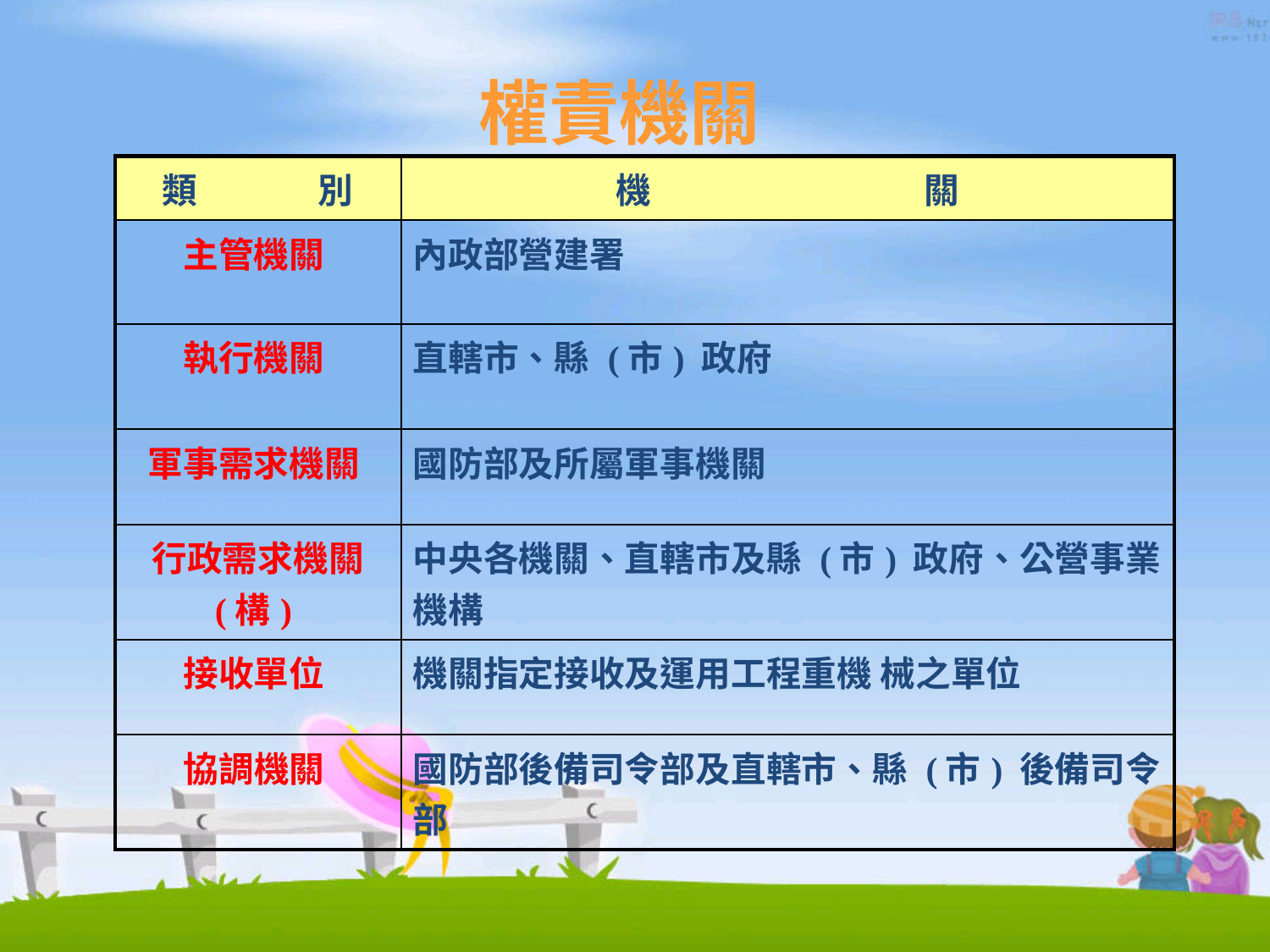

# 權責機關
| 類 別 | 機 關 |
| --- | --- |
| 主管機關 | 內政部營建署 |
| 執行機關 | 直轄市、縣 (市) 政府 |
| 軍事需求機關 | 國防部及所屬軍事機關 |
| 行政需求機關 (構) | 中央各機關、直轄市及縣 (市) 政府、公營事業機構 |
| 接收單位 | 機關指定接收及運用工程重機 械之單位 |
| 協調機關 | 國防部後備司令部及直轄市、縣 (市) 後備司令部 |